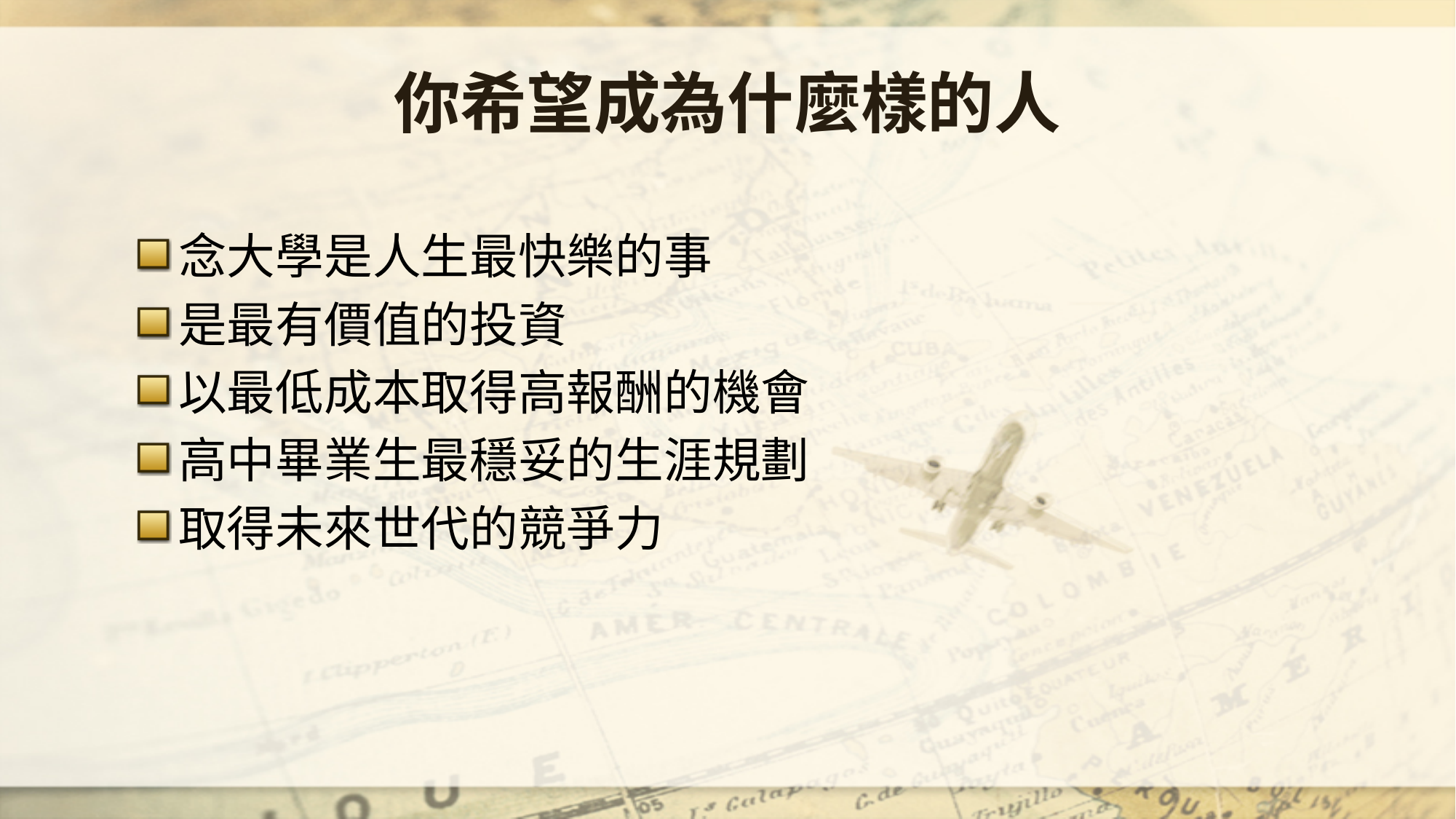

# 你希望成為什麼樣的人
念大學是人生最快樂的事
是最有價值的投資
以最低成本取得高報酬的機會
高中畢業生最穩妥的生涯規劃
取得未來世代的競爭力